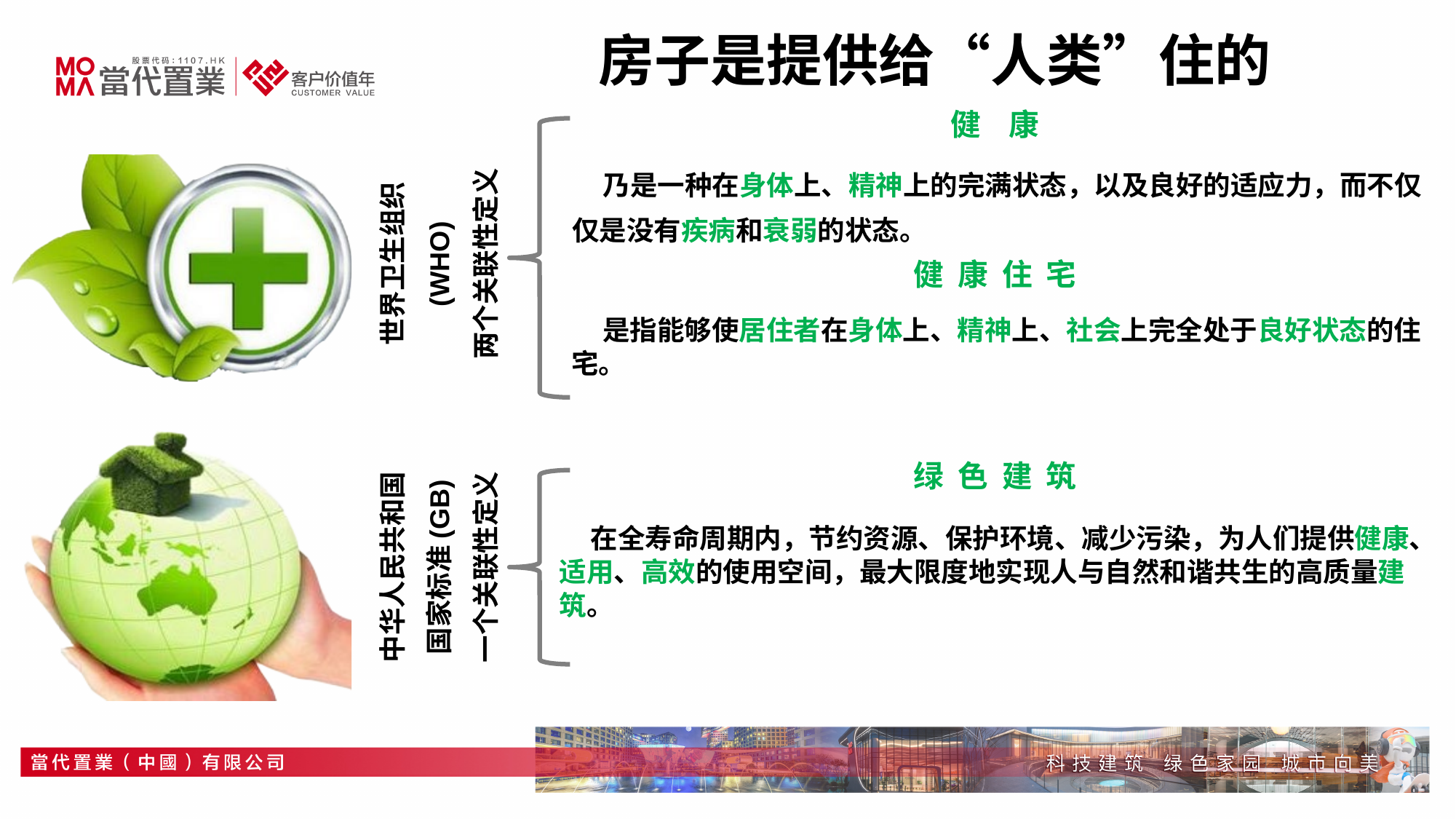

房子是提供给“人类”住的
健    康

世界卫生组织
(WHO)
两个关联性定义

    乃是一种在身体上、精神上的完满状态，以及良好的适应力，而不仅仅是没有疾病和衰弱的状态。
健  康  住  宅
    是指能够使居住者在身体上、精神上、社会上完全处于良好状态的住宅。

中华人民共和国
国家标准(GB)
一个关联性定义
绿  色  建  筑

    在全寿命周期内，节约资源、保护环境、减少污染，为人们提供健康、适用、高效的使用空间，最大限度地实现人与自然和谐共生的高质量建筑。